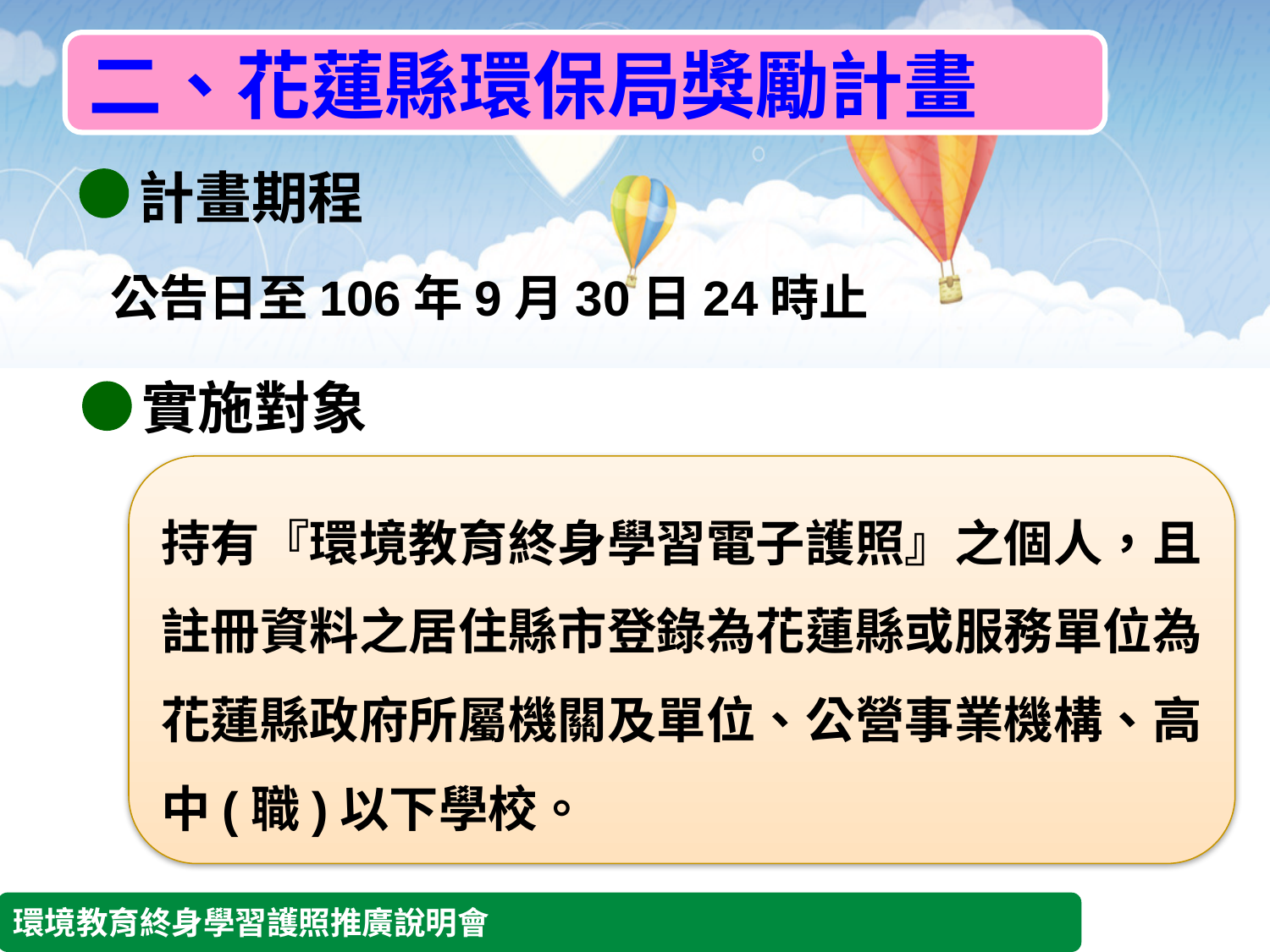

# 二、花蓮縣環保局獎勵計畫
計畫期程

公告日至106年9月30日24時止
實施對象

持有『環境教育終身學習電子護照』之個人，且註冊資料之居住縣市登錄為花蓮縣或服務單位為花蓮縣政府所屬機關及單位、公營事業機構、高中(職)以下學校。